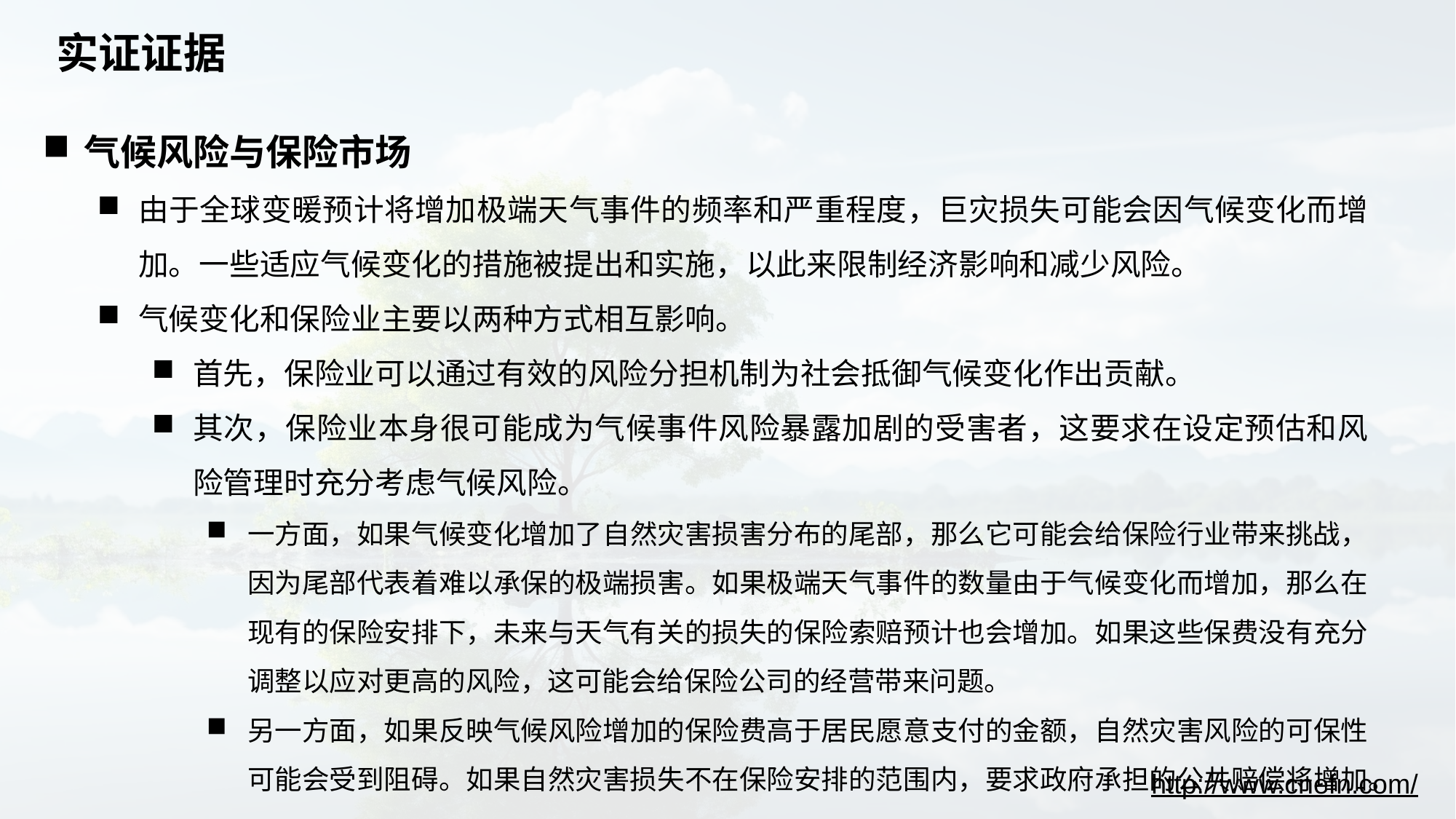

# 实证证据
气候风险与保险市场
由于全球变暖预计将增加极端天气事件的频率和严重程度，巨灾损失可能会因气候变化而增加。一些适应气候变化的措施被提出和实施，以此来限制经济影响和减少风险。
气候变化和保险业主要以两种方式相互影响。
首先，保险业可以通过有效的风险分担机制为社会抵御气候变化作出贡献。
其次，保险业本身很可能成为气候事件风险暴露加剧的受害者，这要求在设定预估和风险管理时充分考虑气候风险。
一方面，如果气候变化增加了自然灾害损害分布的尾部，那么它可能会给保险行业带来挑战，因为尾部代表着难以承保的极端损害。如果极端天气事件的数量由于气候变化而增加，那么在现有的保险安排下，未来与天气有关的损失的保险索赔预计也会增加。如果这些保费没有充分调整以应对更高的风险，这可能会给保险公司的经营带来问题。
另一方面，如果反映气候风险增加的保险费高于居民愿意支付的金额，自然灾害风险的可保性可能会受到阻碍。如果自然灾害损失不在保险安排的范围内，要求政府承担的公共赔偿将增加。